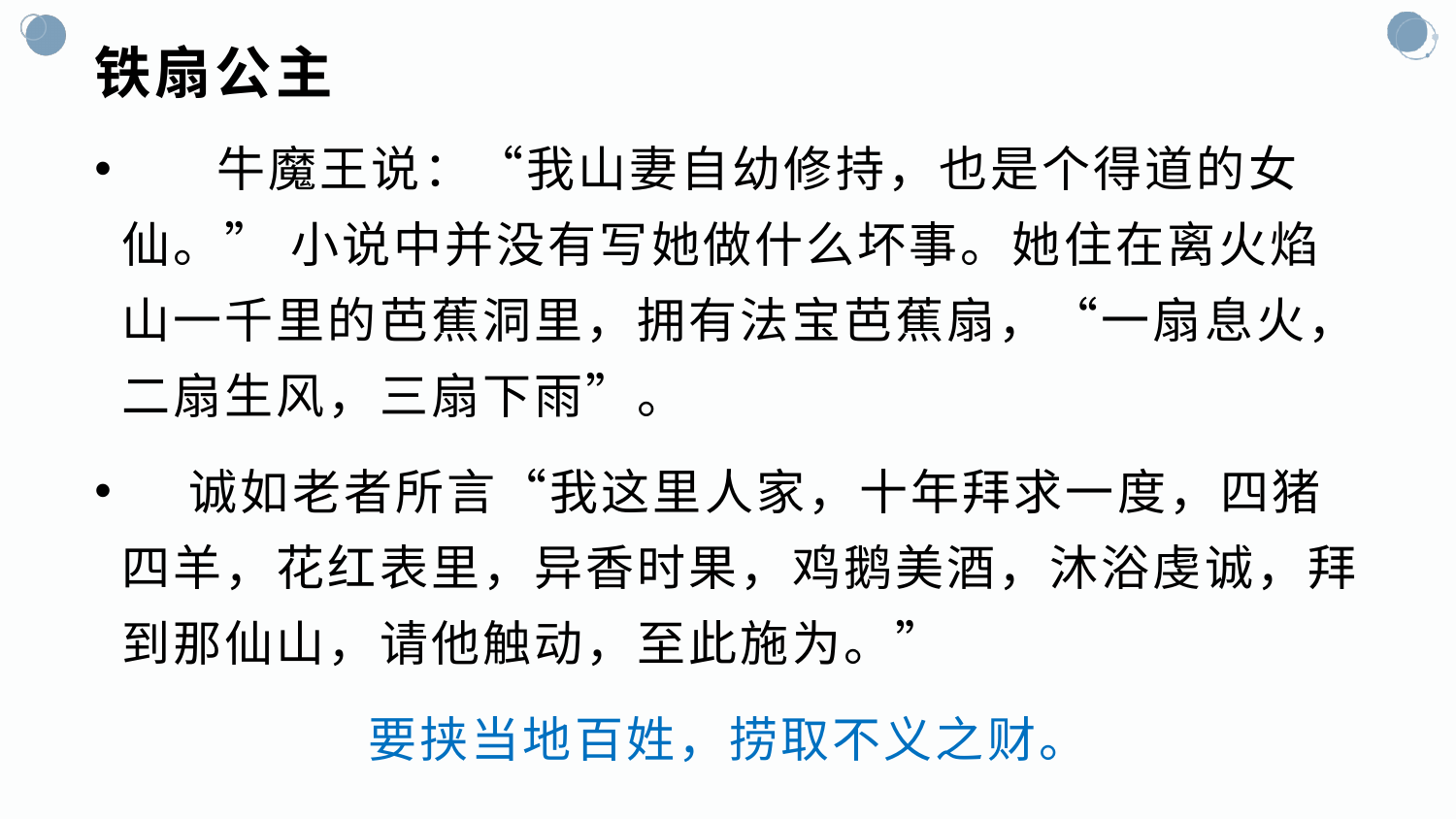

铁扇公主
      牛魔王说：“我山妻自幼修持，也是个得道的女仙。” 小说中并没有写她做什么坏事。她住在离火焰山一千里的芭蕉洞里，拥有法宝芭蕉扇，“一扇息火，二扇生风，三扇下雨”。
    诚如老者所言“我这里人家，十年拜求一度，四猪四羊，花红表里，异香时果，鸡鹅美酒，沐浴虔诚，拜到那仙山，请他触动，至此施为。”
要挟当地百姓，捞取不义之财。